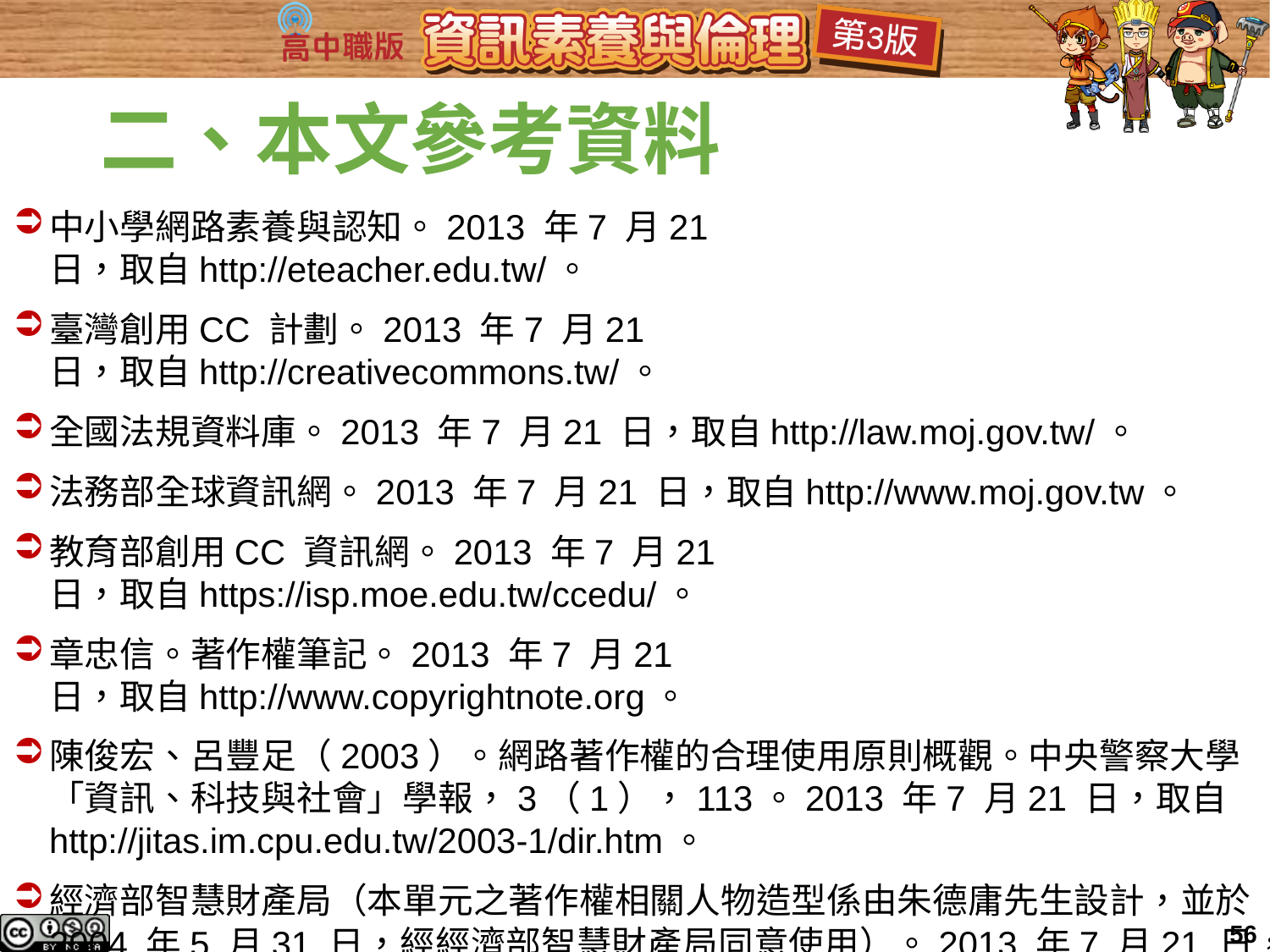

# 二、本文參考資料
中小學網路素養與認知。2013 年7 月21 日，取自http://eteacher.edu.tw/。
臺灣創用CC 計劃。2013 年7 月21 日，取自http://creativecommons.tw/。
全國法規資料庫。2013 年7 月21 日，取自http://law.moj.gov.tw/。
法務部全球資訊網。2013 年7 月21 日，取自http://www.moj.gov.tw。
教育部創用CC 資訊網。2013 年7 月21 日，取自https://isp.moe.edu.tw/ccedu/。
章忠信。著作權筆記。2013 年7 月21 日，取自http://www.copyrightnote.org。
陳俊宏、呂豐足（2003）。網路著作權的合理使用原則概觀。中央警察大學「資訊、科技與社會」學報，3（1），113。2013 年7 月21 日，取自http://jitas.im.cpu.edu.tw/2003-1/dir.htm。
經濟部智慧財產局（本單元之著作權相關人物造型係由朱德庸先生設計，並於2004 年5 月31 日，經經濟部智慧財產局同意使用）。2013 年7 月21 日，取自http://www.tipo.gov.tw/。
56